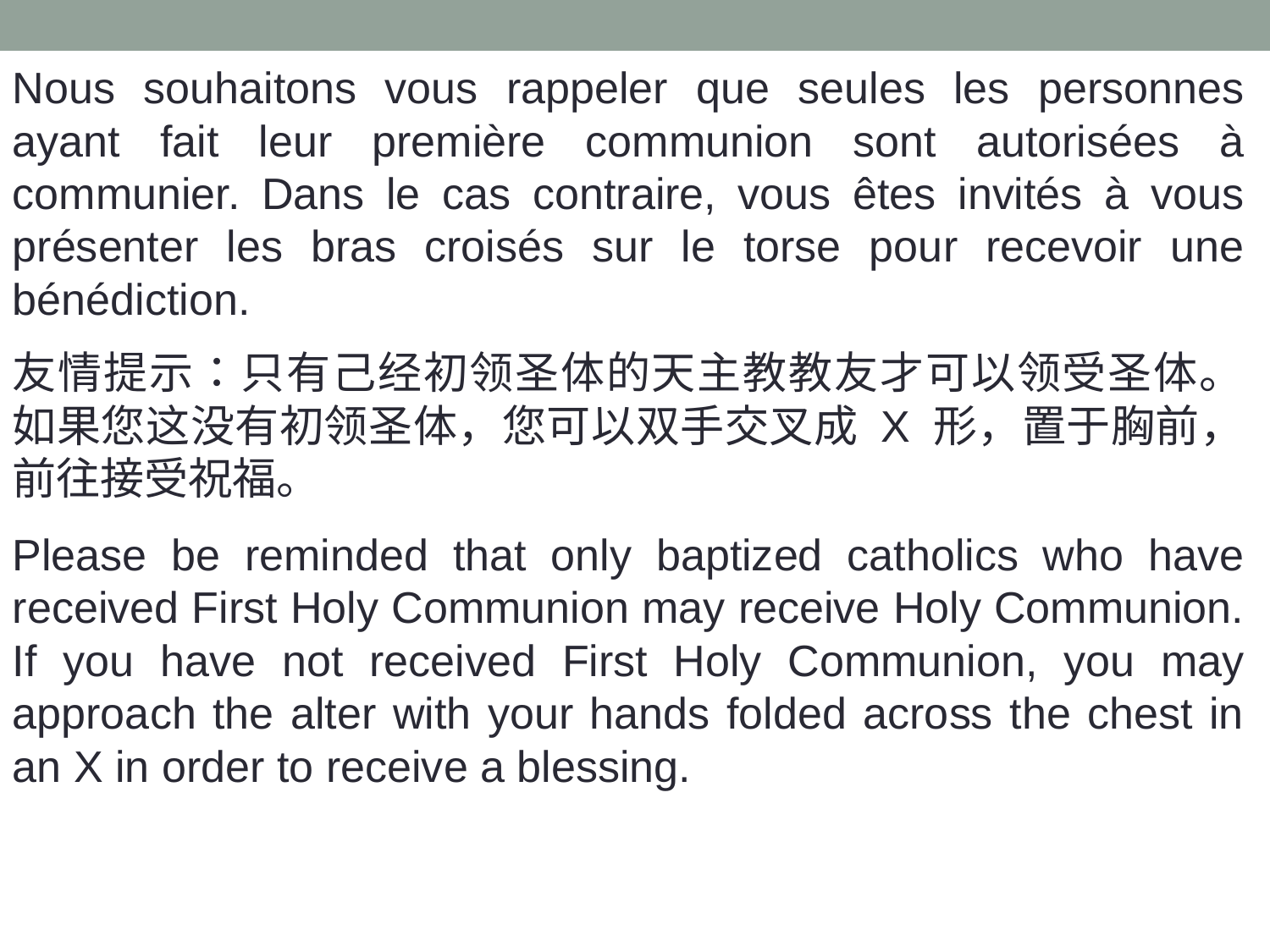

Nous souhaitons vous rappeler que seules les personnes ayant fait leur première communion sont autorisées à communier. Dans le cas contraire, vous êtes invités à vous présenter les bras croisés sur le torse pour recevoir une bénédiction.

友情提示：只有己经初领圣体的天主教教友才可以领受圣体。如果您这没有初领圣体，您可以双手交叉成 X 形，置于胸前，前往接受祝福。

Please be reminded that only baptized catholics who have received First Holy Communion may receive Holy Communion. If you have not received First Holy Communion, you may approach the alter with your hands folded across the chest in an X in order to receive a blessing.